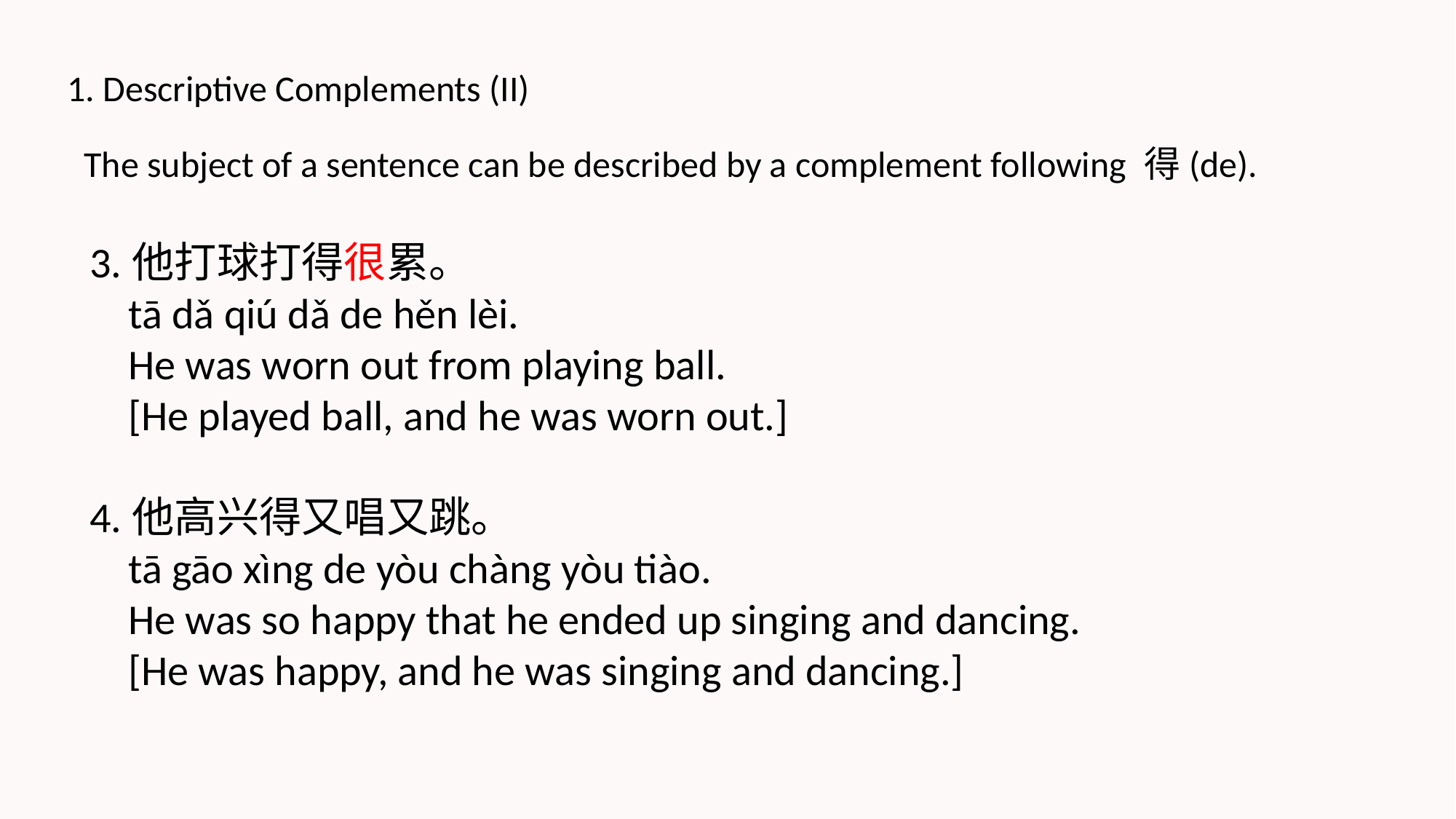

1. Descriptive Complements (II)
The subject of a sentence can be described by a complement following 得(de).
3.他打球打得很累。
    tā dǎ qiú dǎ de hěn lèi.
    He was worn out from playing ball.
    [He played ball, and he was worn out.]

4.他高兴得又唱又跳。
    tā gāo xìng de yòu chàng yòu tiào.
    He was so happy that he ended up singing and dancing.
    [He was happy, and he was singing and dancing.]